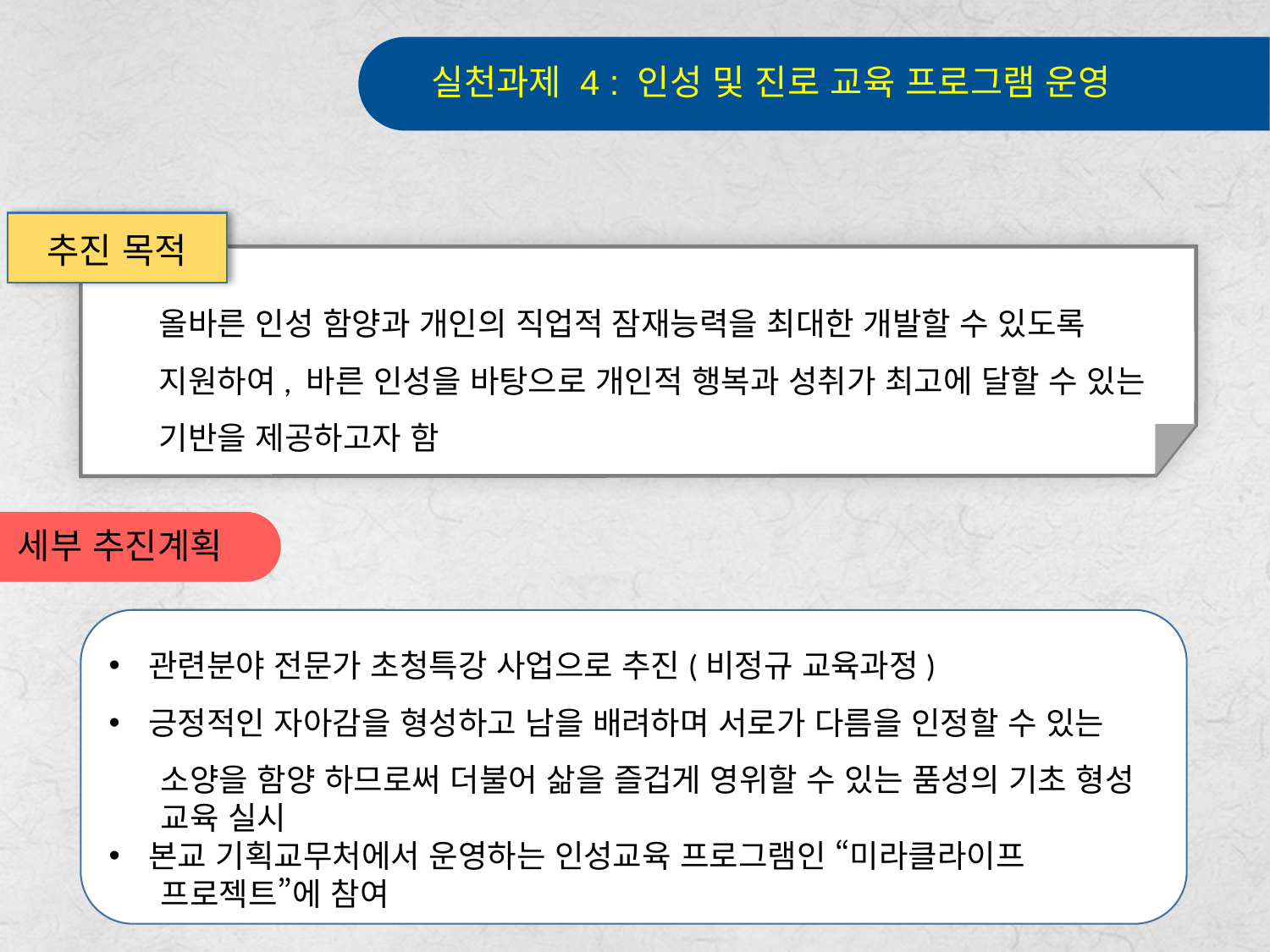

실천과제 4 : 인성 및 진로 교육 프로그램 운영

추진 목적

올바른 인성 함양과 개인의 직업적 잠재능력을 최대한 개발할 수 있도록
지원하여, 바른 인성을 바탕으로 개인적 행복과 성취가 최고에 달할 수 있는 기반을 제공하고자 함

세부 추진계획

관련분야 전문가 초청특강 사업으로 추진(비정규 교육과정)
긍정적인 자아감을 형성하고 남을 배려하며 서로가 다름을 인정할 수 있는
     소양을 함양 하므로써 더불어 삶을 즐겁게 영위할 수 있는 품성의 기초 형성
     교육 실시
본교 기획교무처에서 운영하는 인성교육 프로그램인 “미라클라이프
     프로젝트”에 참여